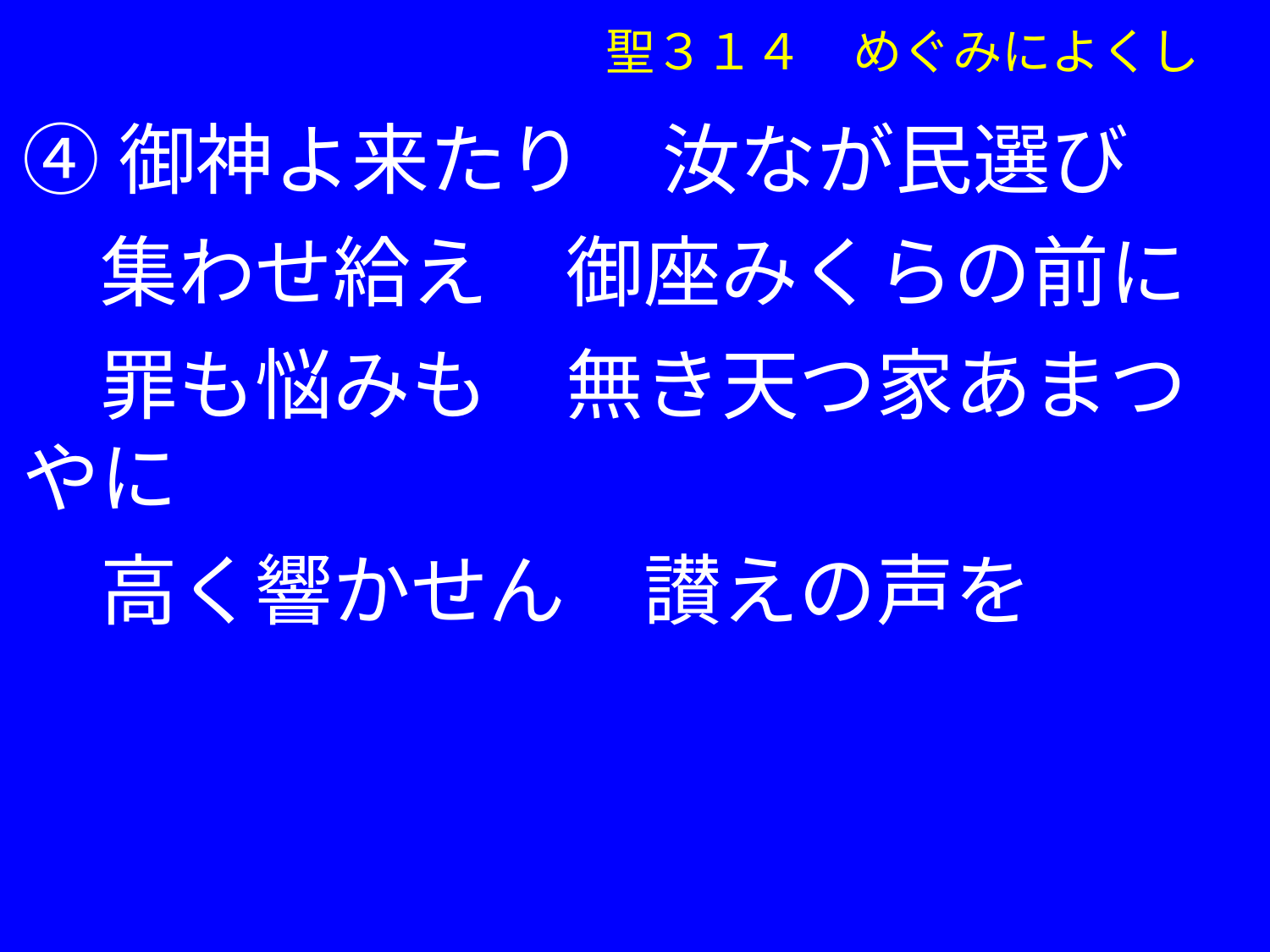

聖３１４　めぐみによくし
④御神よ来たり　汝なが民選び
　集わせ給え　御座みくらの前に
　罪も悩みも　無き天つ家あまつやに
　高く響かせん　讃えの声を